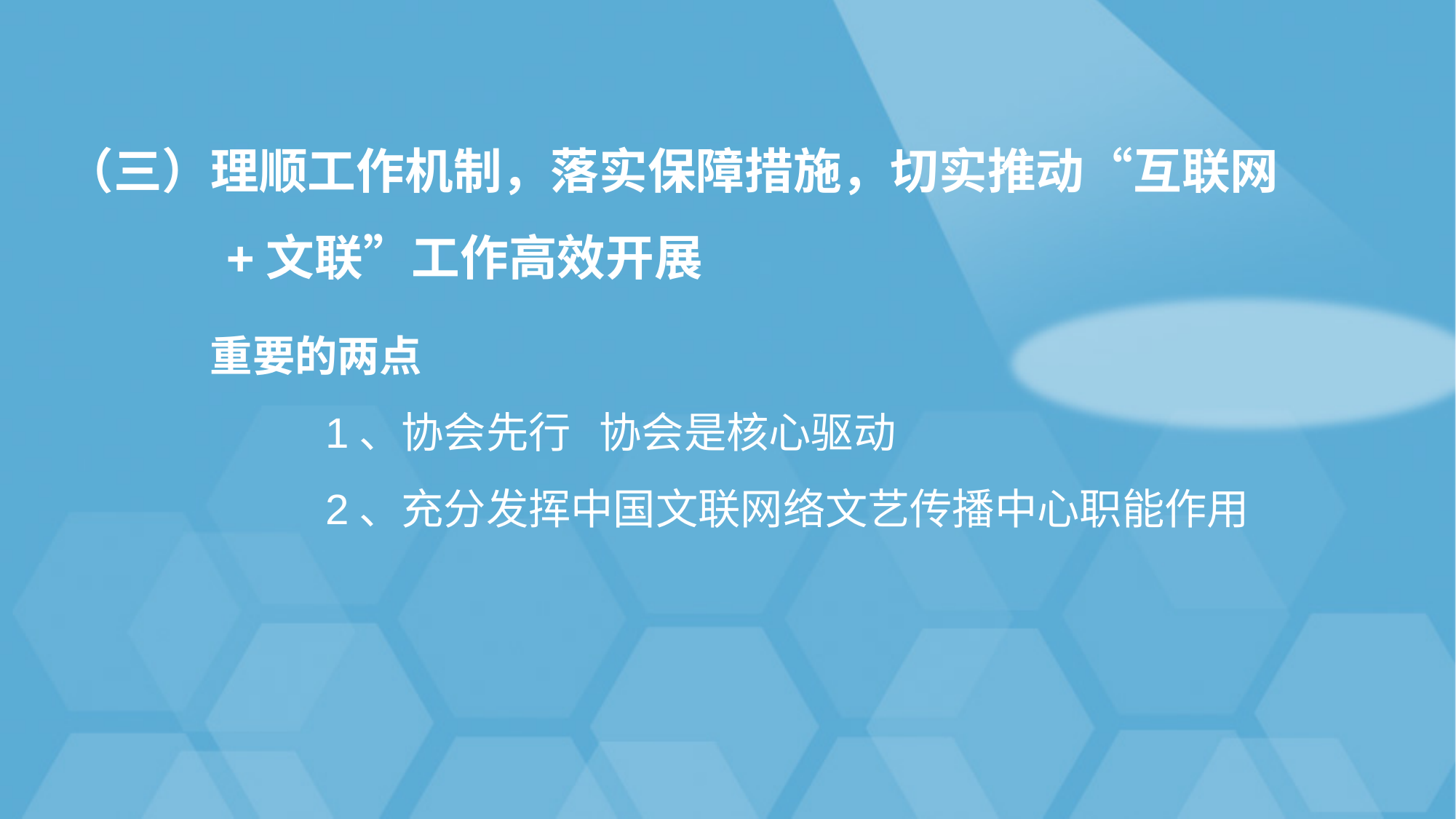

（三）理顺工作机制，落实保障措施，切实推动“互联网+文联”工作高效开展
              重要的两点
                      1、协会先行   协会是核心驱动
                      2、充分发挥中国文联网络文艺传播中心职能作用